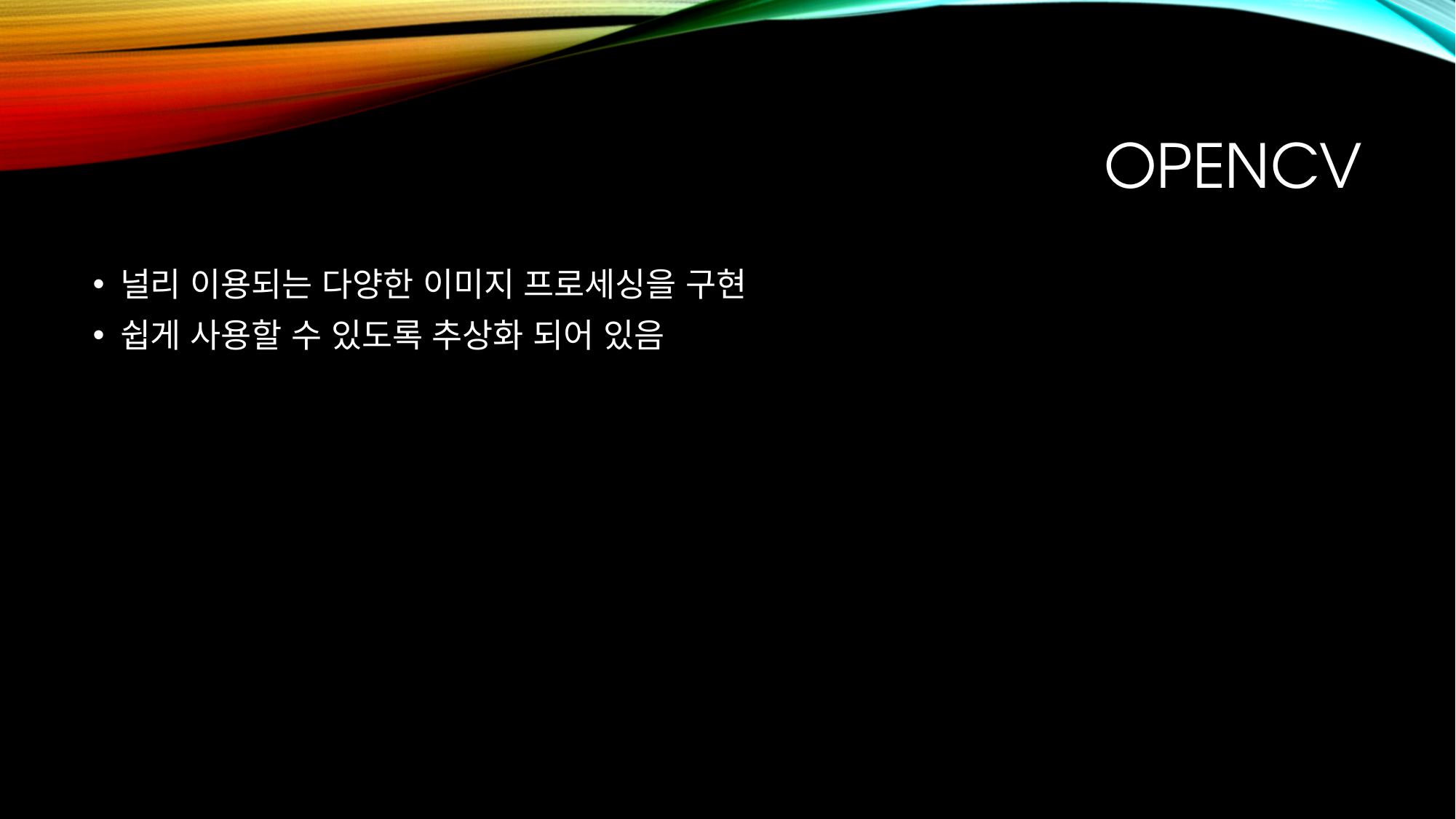

# OpenCV
널리 이용되는 다양한 이미지 프로세싱을 구현
쉽게 사용할 수 있도록 추상화 되어 있음